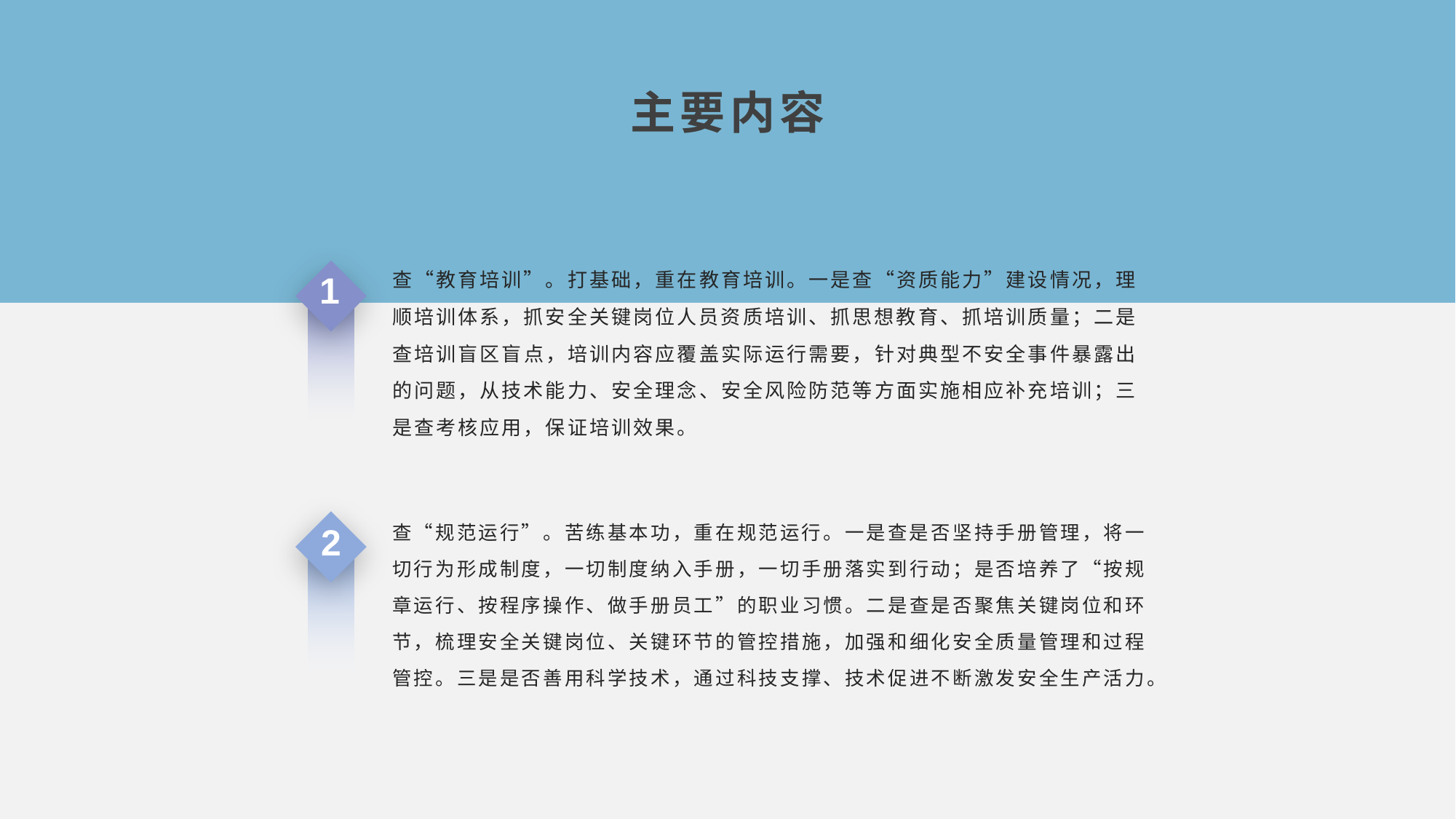

主要内容
查“教育培训”。打基础，重在教育培训。一是查“资质能力”建设情况，理顺培训体系，抓安全关键岗位人员资质培训、抓思想教育、抓培训质量；二是查培训盲区盲点，培训内容应覆盖实际运行需要，针对典型不安全事件暴露出的问题，从技术能力、安全理念、安全风险防范等方面实施相应补充培训；三是查考核应用，保证培训效果。

1

查“规范运行”。苦练基本功，重在规范运行。一是查是否坚持手册管理，将一切行为形成制度，一切制度纳入手册，一切手册落实到行动；是否培养了“按规章运行、按程序操作、做手册员工”的职业习惯。二是查是否聚焦关键岗位和环节，梳理安全关键岗位、关键环节的管控措施，加强和细化安全质量管理和过程管控。三是是否善用科学技术，通过科技支撑、技术促进不断激发安全生产活力。

2